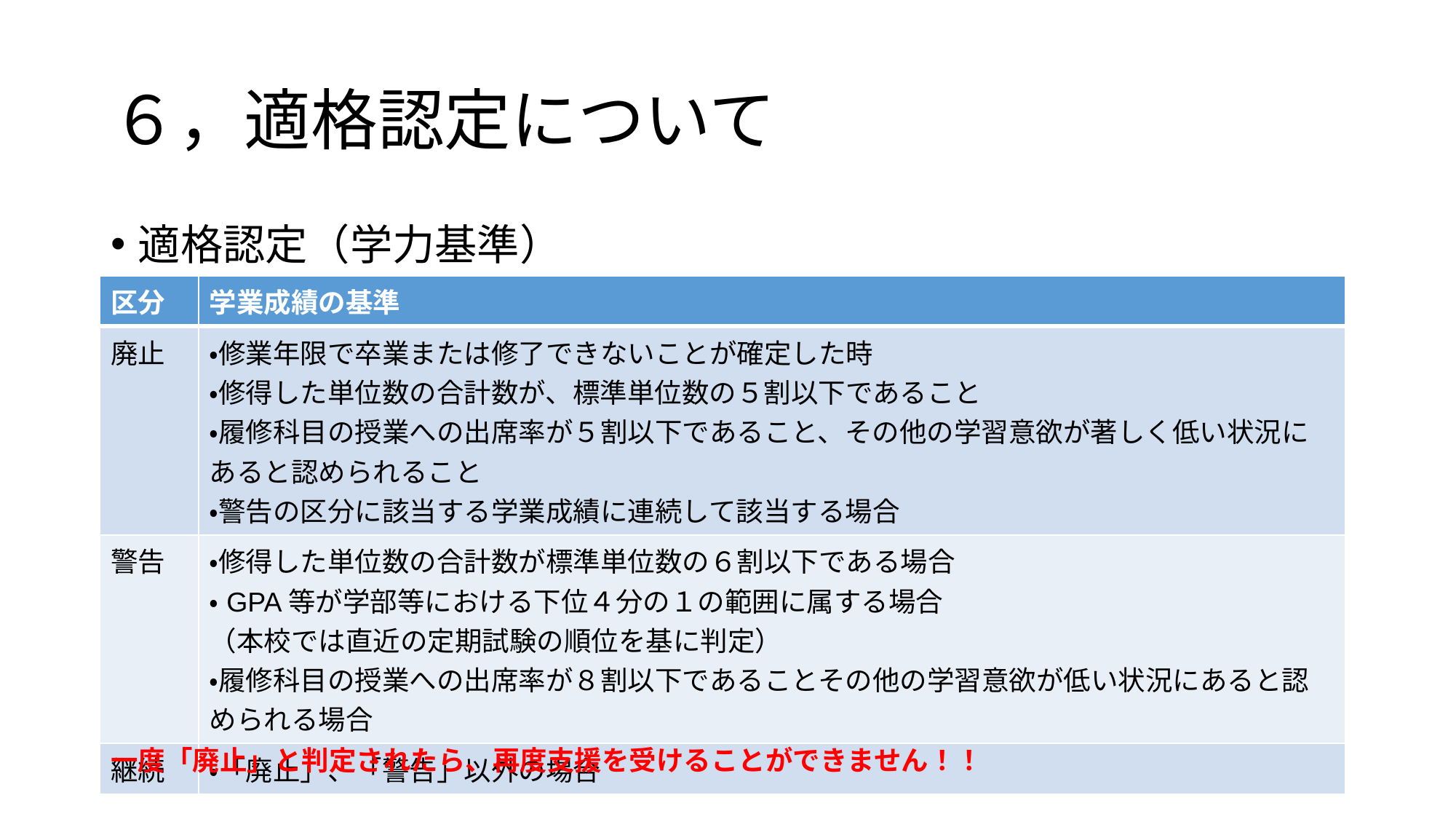

# ６，適格認定について
適格認定（学力基準）

| 区分 | 学業成績の基準 |
| --- | --- |
| 廃止 | ・修業年限で卒業または修了できないことが確定した時 ・修得した単位数の合計数が、標準単位数の５割以下であること ・履修科目の授業への出席率が５割以下であること、その他の学習意欲が著しく低い状況にあると認められること ・警告の区分に該当する学業成績に連続して該当する場合 |
| 警告 | ・修得した単位数の合計数が標準単位数の６割以下である場合 ・GPA等が学部等における下位４分の１の範囲に属する場合 （本校では直近の定期試験の順位を基に判定） ・履修科目の授業への出席率が８割以下であることその他の学習意欲が低い状況にあると認められる場合 |
| 継続 | ・「廃止」、「警告」以外の場合 |
一度「廃止」と判定されたら、再度支援を受けることができません！！